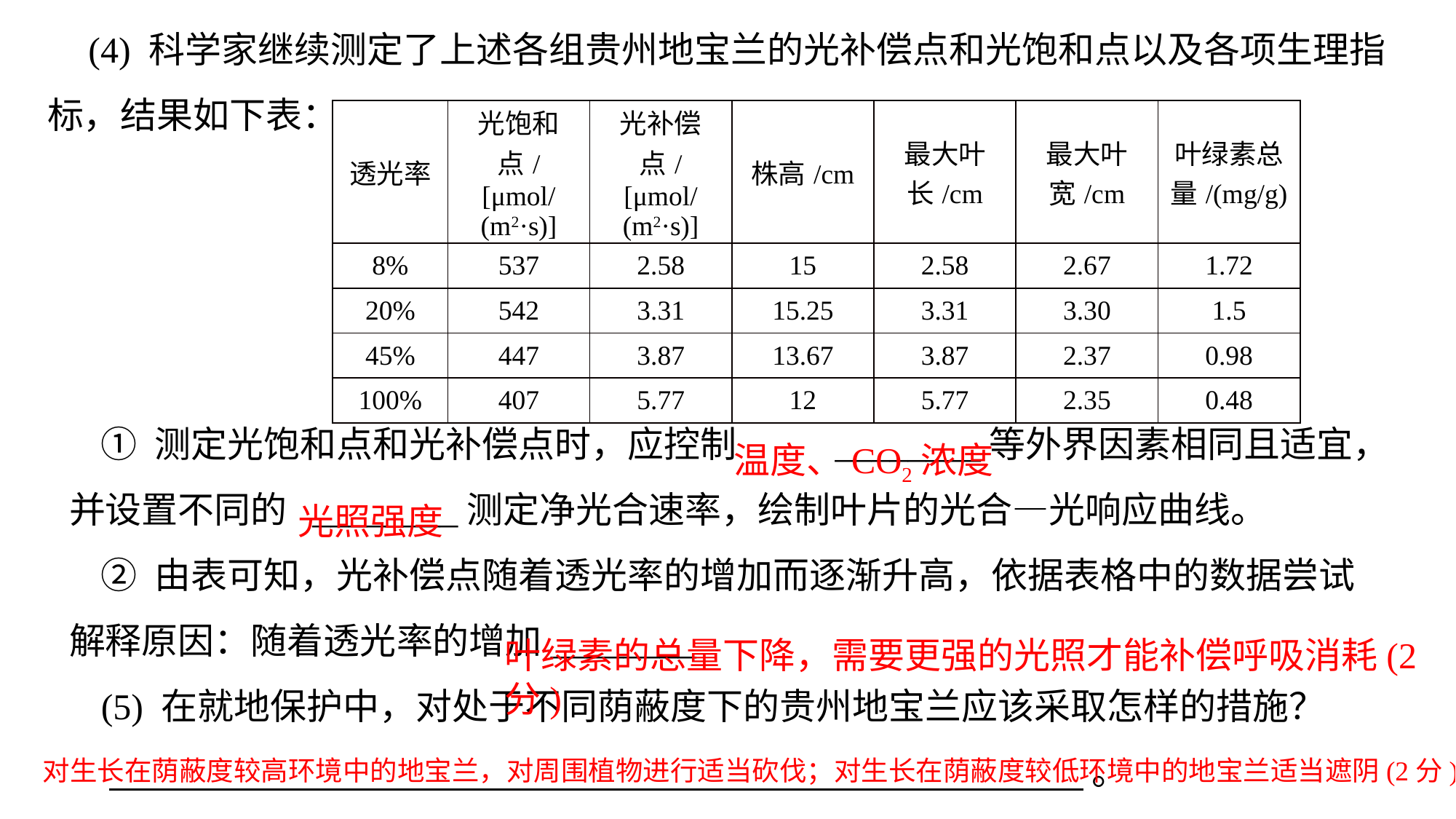

(4) 科学家继续测定了上述各组贵州地宝兰的光补偿点和光饱和点以及各项生理指标，结果如下表：
| 透光率 | 光饱和点/[μmol/(m2·s)] | 光补偿点/[μmol/(m2·s)] | 株高/cm | 最大叶长/cm | 最大叶宽/cm | 叶绿素总量/(mg/g) |
| --- | --- | --- | --- | --- | --- | --- |
| 8% | 537 | 2.58 | 15 | 2.58 | 2.67 | 1.72 |
| 20% | 542 | 3.31 | 15.25 | 3.31 | 3.30 | 1.5 |
| 45% | 447 | 3.87 | 13.67 | 3.87 | 2.37 | 0.98 |
| 100% | 407 | 5.77 | 12 | 5.77 | 2.35 | 0.48 |

① 测定光饱和点和光补偿点时，应控制           ________等外界因素相同且适宜，并设置不同的  ________测定净光合速率，绘制叶片的光合—光响应曲线。② 由表可知，光补偿点随着透光率的增加而逐渐升高，依据表格中的数据尝试解释原因：随着透光率的增加________(5) 在就地保护中，对处于不同荫蔽度下的贵州地宝兰应该采取怎样的措施？
                                                                                                                        。
温度、CO2浓度
光照强度
叶绿素的总量下降，需要更强的光照才能补偿呼吸消耗(2分)
对生长在荫蔽度较高环境中的地宝兰，对周围植物进行适当砍伐；对生长在荫蔽度较低环境中的地宝兰适当遮阴(2分)